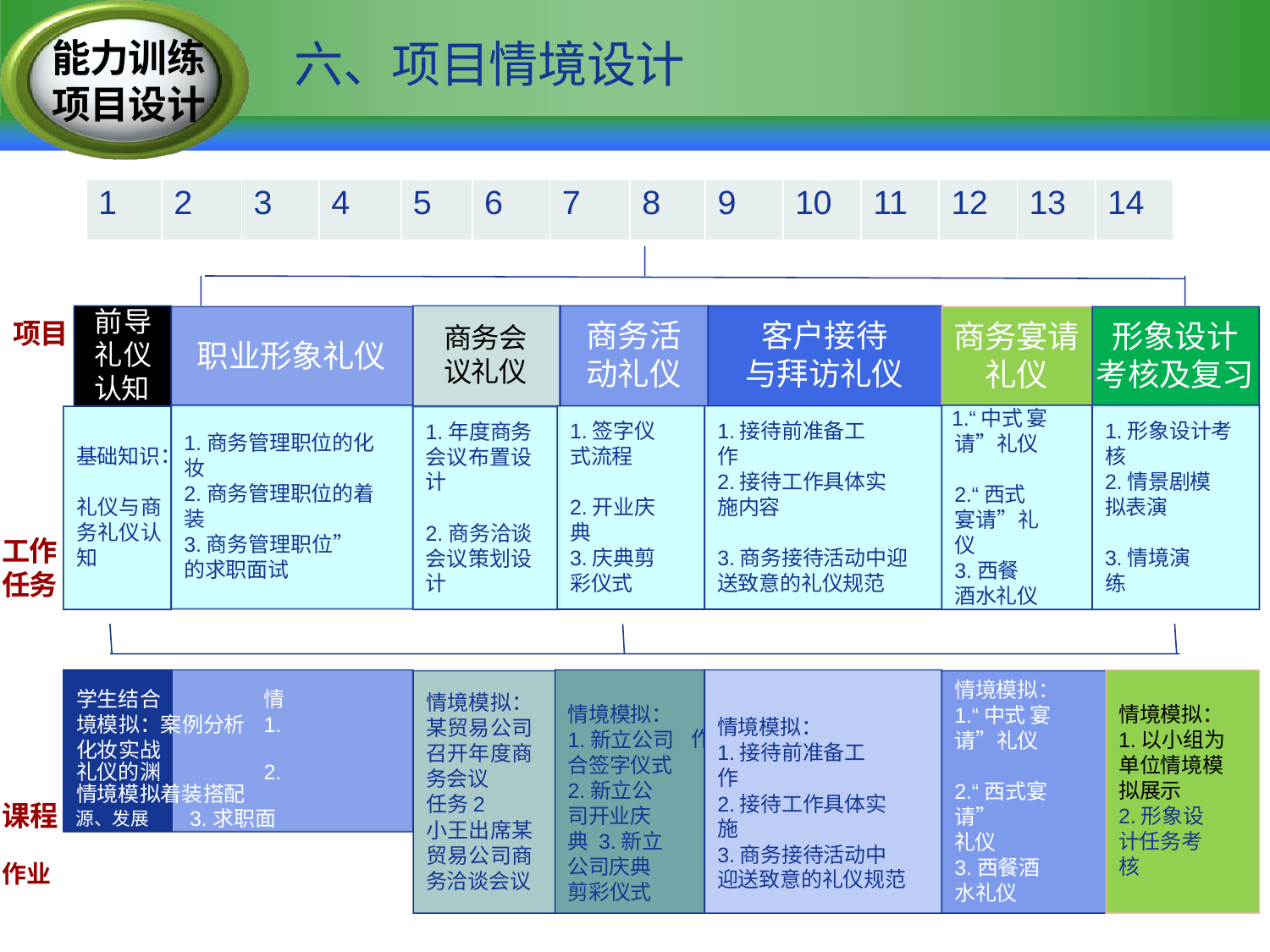

六、项目情境设计
# 能力训练项目设计
| 1 | 2 | 3 | 4 | 5 | 6 | 7 | 8 | 9 | 10 | 11 | 12 | 13 | 14 |
| --- | --- | --- | --- | --- | --- | --- | --- | --- | --- | --- | --- | --- | --- |

前导礼仪认知

项目
商务活动礼仪
客户接待与拜访礼仪
商务宴请礼仪
1.“中式 宴请”礼仪
形象设计考核及复习
商务会议礼仪
职业形象礼仪

1.形象设计考核
1.签字仪式流程
1.接待前准备工作
1.年度商务会议布置设计
1.商务管理职位的化妆
基础知识
：
2.情景剧模拟表演
2.接待工作具体实施内容
2.商务管理职位的着装
2.“西式 宴请”礼仪
2.开业庆典
礼仪与商务礼仪认知
2.商务洽谈会议策划设计
3.商务管理职位”的求职面试
工作任务
3.情境演练
3.庆典剪彩仪式
3.商务接待活动中迎送致意的礼仪规范
3.西餐 酒水礼仪

情境模拟：
1.“中式 宴请”礼仪
学生结合	情境模拟：案例分析	1.化妆实战
礼仪的渊	2.情境模拟着装搭配
课程  源、发展	3.求职面试
作业  作用等	以小组为单位
情境模拟：某贸易公司召开年度商务会议
任务2
小王出席某贸易公司商务洽谈会议
情境模拟： 1.新立公司合签字仪式
2.新立公司开业庆典 3.新立公司庆典剪彩仪式
情境模拟： 1.以小组为单位情境模拟展示
2.形象设计任务考核
情境模拟：
1.接待前准备工作
作
2.“西式宴请”
礼仪
2.接待工作具体实施
3.商务接待活动中 迎送致意的礼仪规范
3.西餐酒水礼仪